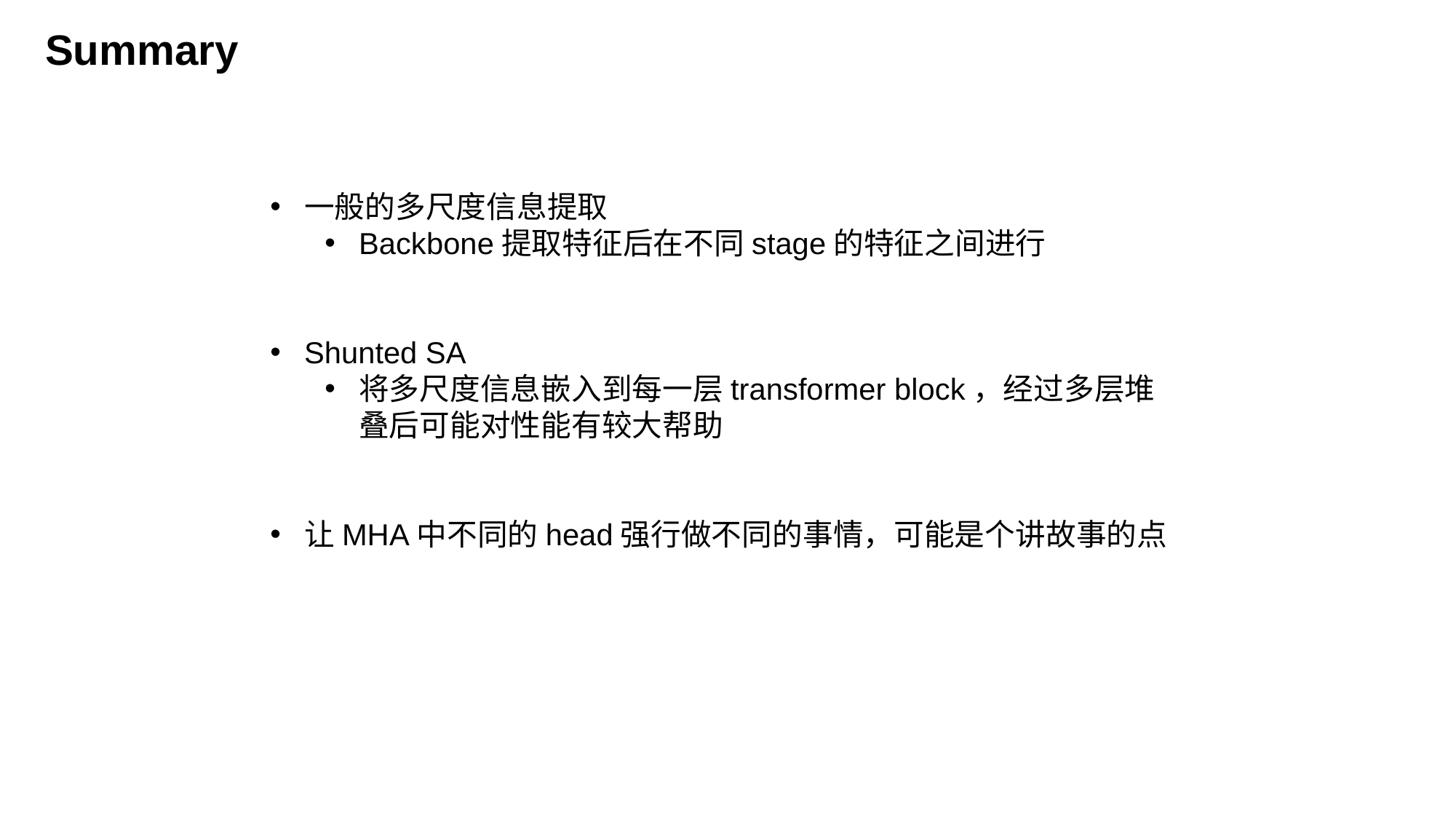

Summary
一般的多尺度信息提取
Backbone提取特征后在不同stage的特征之间进行

Shunted SA
将多尺度信息嵌入到每一层transformer block，经过多层堆叠后可能对性能有较大帮助

让MHA中不同的head强行做不同的事情，可能是个讲故事的点